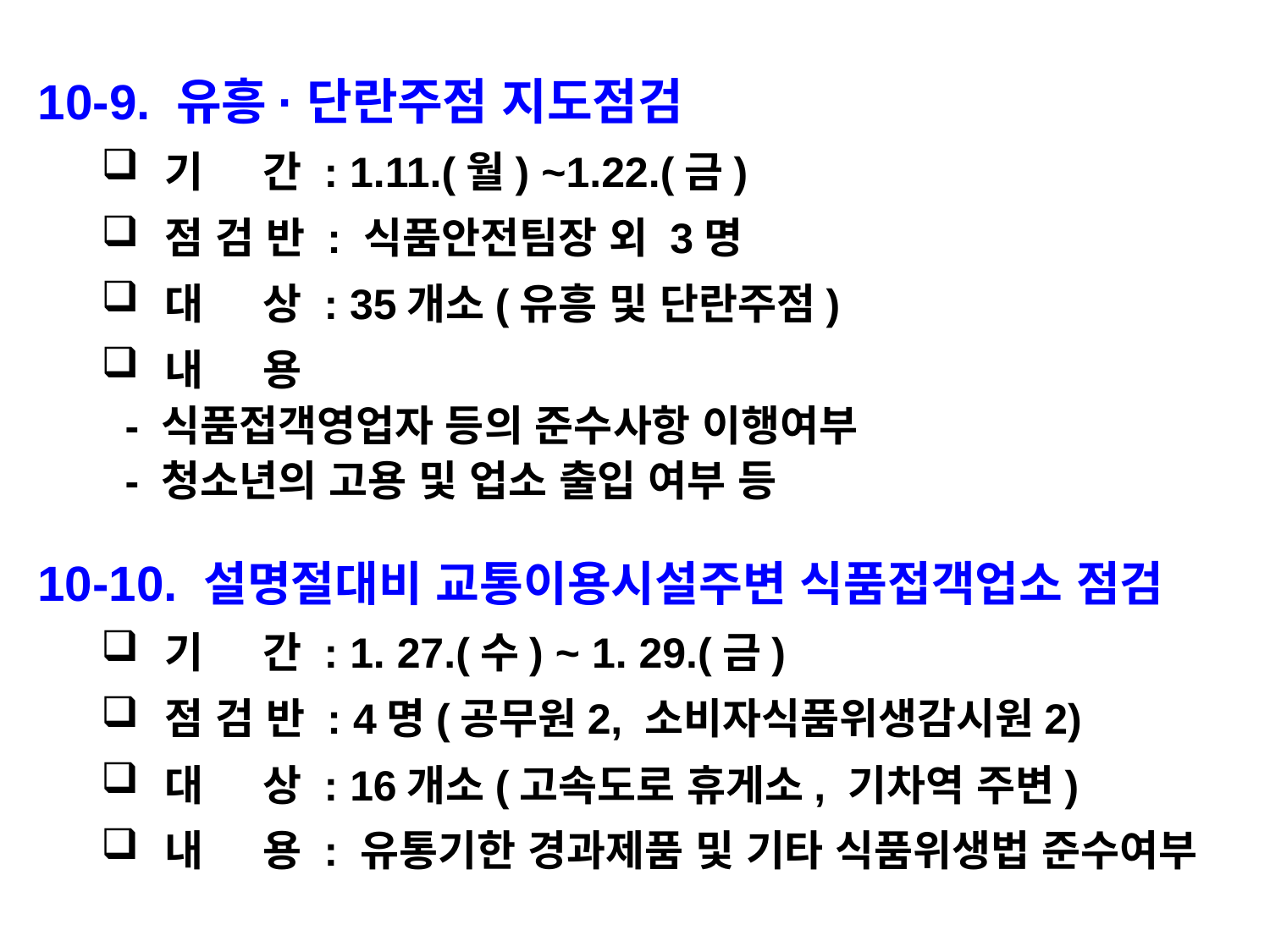

10-9. 유흥·단란주점 지도점검
기     간 : 1.11.(월) ~1.22.(금)
점 검 반 : 식품안전팀장 외 3명
대     상 : 35개소(유흥 및 단란주점)
내     용
  - 식품접객영업자 등의 준수사항 이행여부
  - 청소년의 고용 및 업소 출입 여부 등

10-10. 설명절대비 교통이용시설주변 식품접객업소 점검
기     간 : 1. 27.(수) ~ 1. 29.(금)
점 검 반 : 4명(공무원2, 소비자식품위생감시원2)
대     상 : 16개소(고속도로 휴게소, 기차역 주변)
내     용 : 유통기한 경과제품 및 기타 식품위생법 준수여부